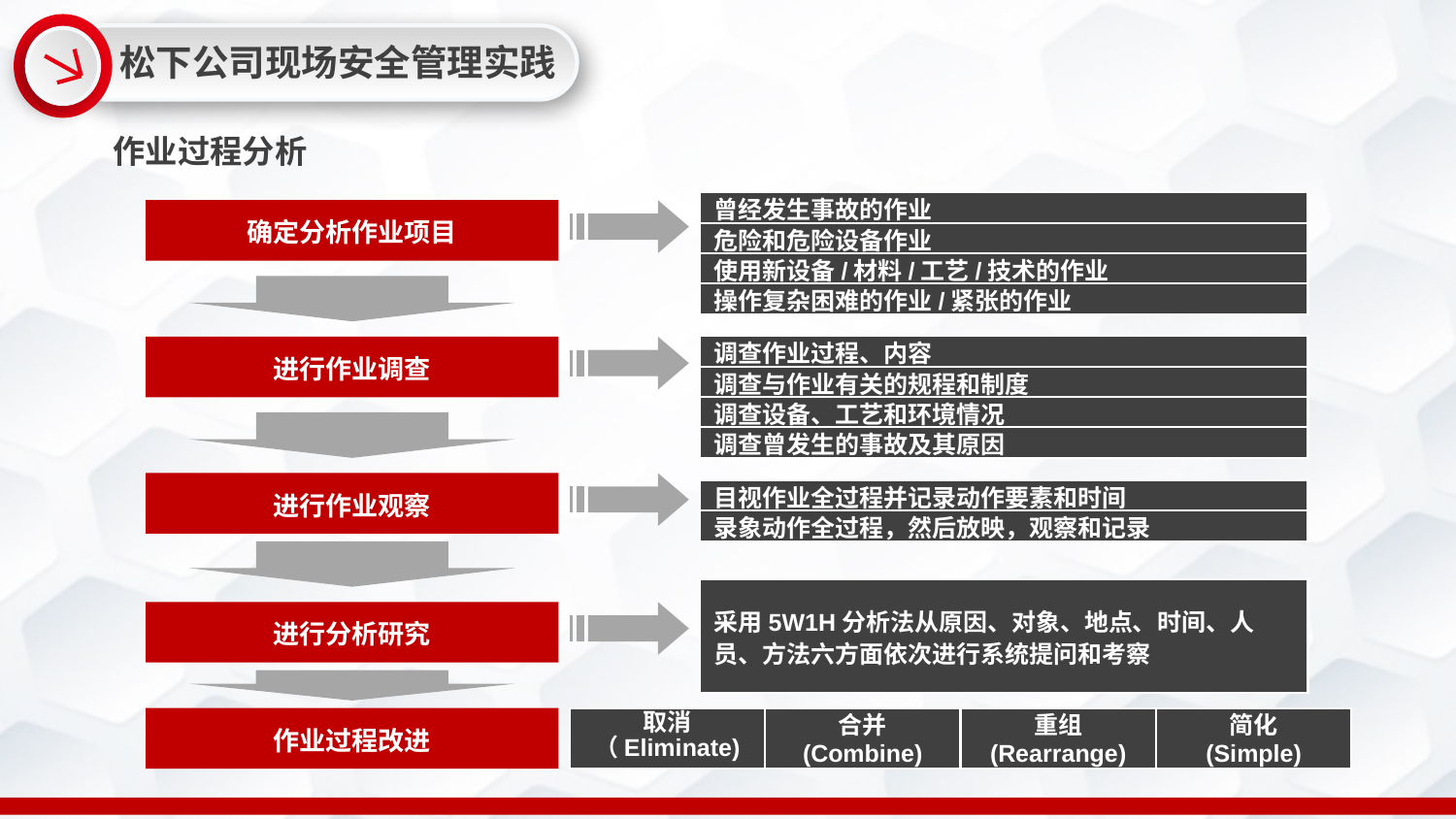

松下公司现场安全管理实践
作业过程分析
曾经发生事故的作业
确定分析作业项目

危险和危险设备作业
使用新设备/材料/工艺/技术的作业

操作复杂困难的作业/紧张的作业
调查作业过程、内容
进行作业调查

调查与作业有关的规程和制度
调查设备、工艺和环境情况

调查曾发生的事故及其原因
进行作业观察

目视作业全过程并记录动作要素和时间
录象动作全过程，然后放映，观察和记录

采用5W1H分析法从原因、对象、地点、时间、人员、方法六方面依次进行系统提问和考察
进行分析研究

作业过程改进
取消
（Eliminate)
合并
(Combine)
重组
(Rearrange)
简化
(Simple)